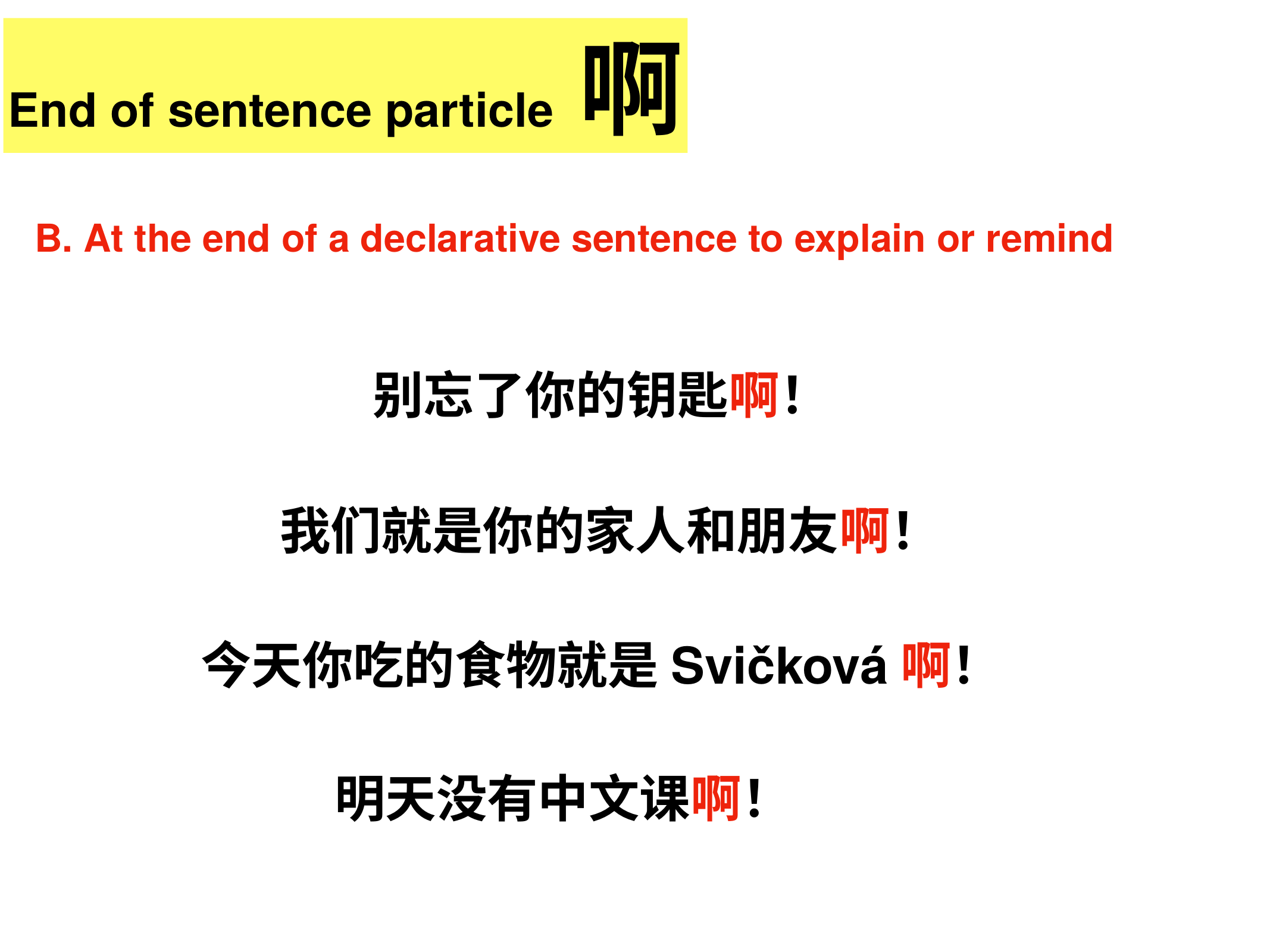

End of sentence particle 啊
B. At the end of a declarative sentence to explain or remind
别忘了你的钥匙啊！
我们就是你的家人和朋友啊！
今天你吃的食物就是Svičková啊！
明天没有中文课啊！